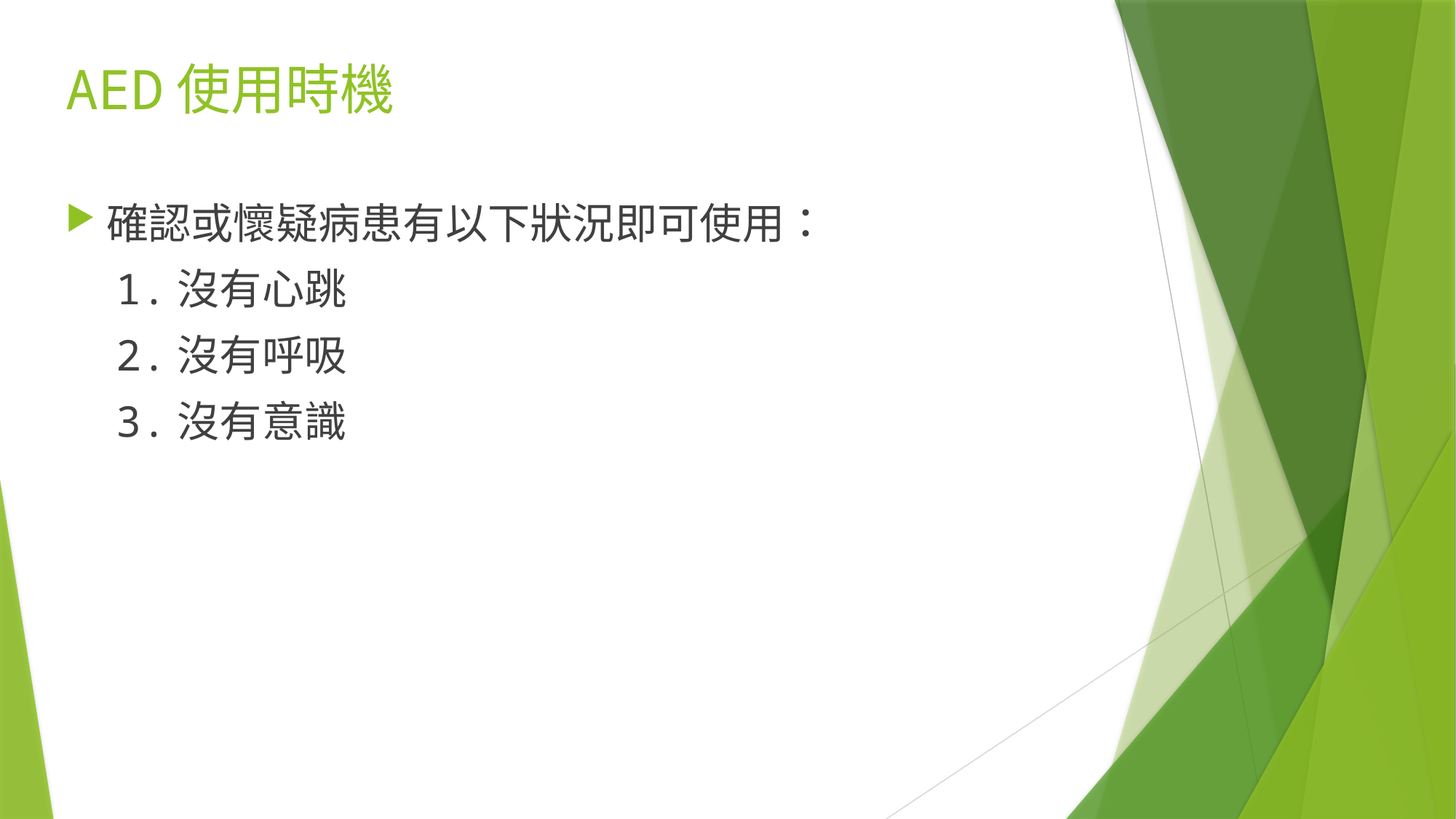

AED使用時機
確認或懷疑病患有以下狀況即可使用：
  1.沒有心跳
  2.沒有呼吸
  3.沒有意識